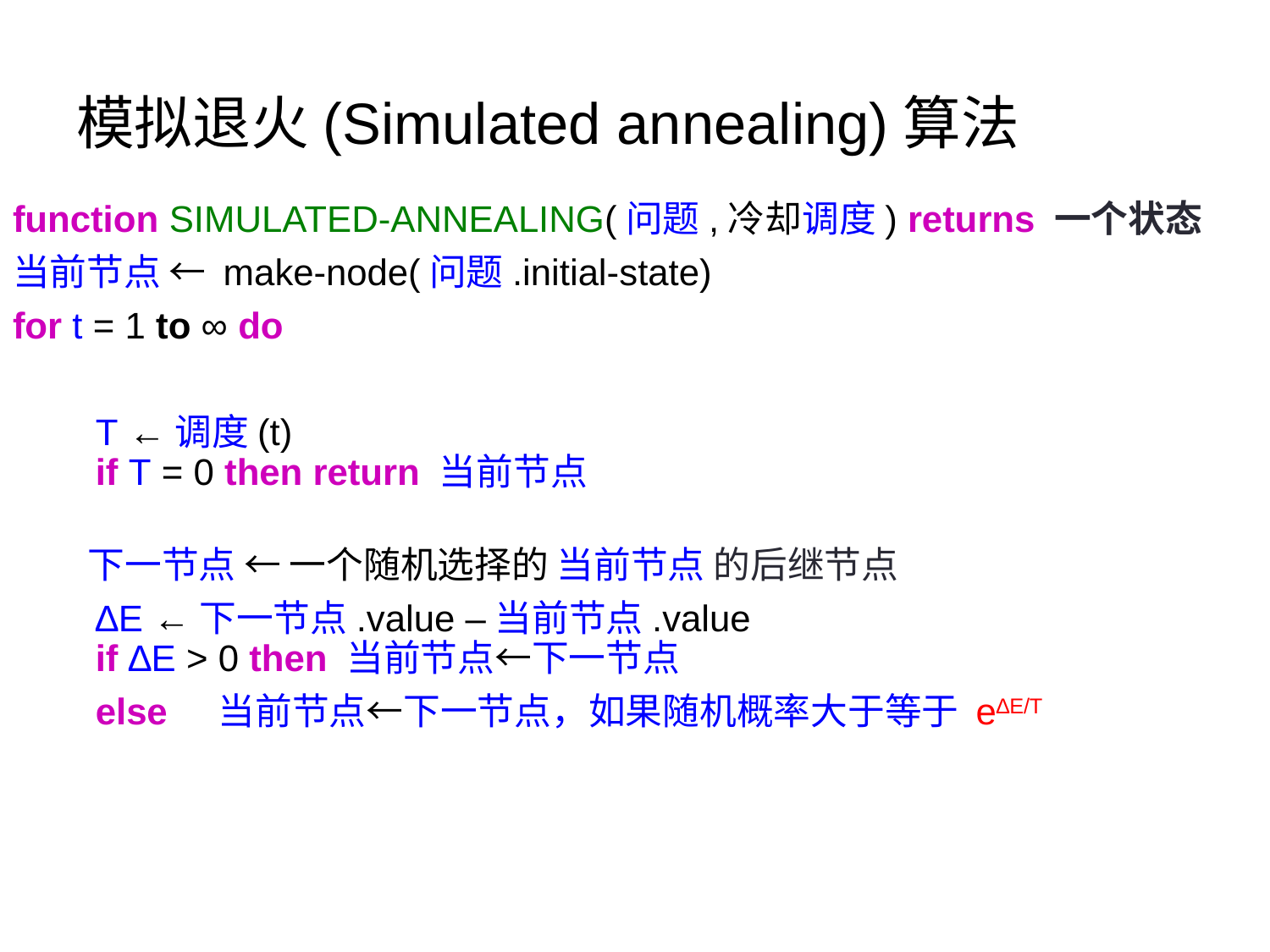

# 模拟退火(Simulated annealing)算法
function SIMULATED-ANNEALING(问题,冷却调度) returns 一个状态
当前节点 ← make-node(问题.initial-state)
for t = 1 to ∞ do

        T ←调度(t)
        if T = 0 then return 当前节点
        下一节点 ← 一个随机选择的 当前节点 的后继节点
        ∆E ←下一节点.value –当前节点.value
        if ∆E > 0 then 当前节点←下一节点
        else    当前节点←下一节点，如果随机概率大于等于 e∆E/T